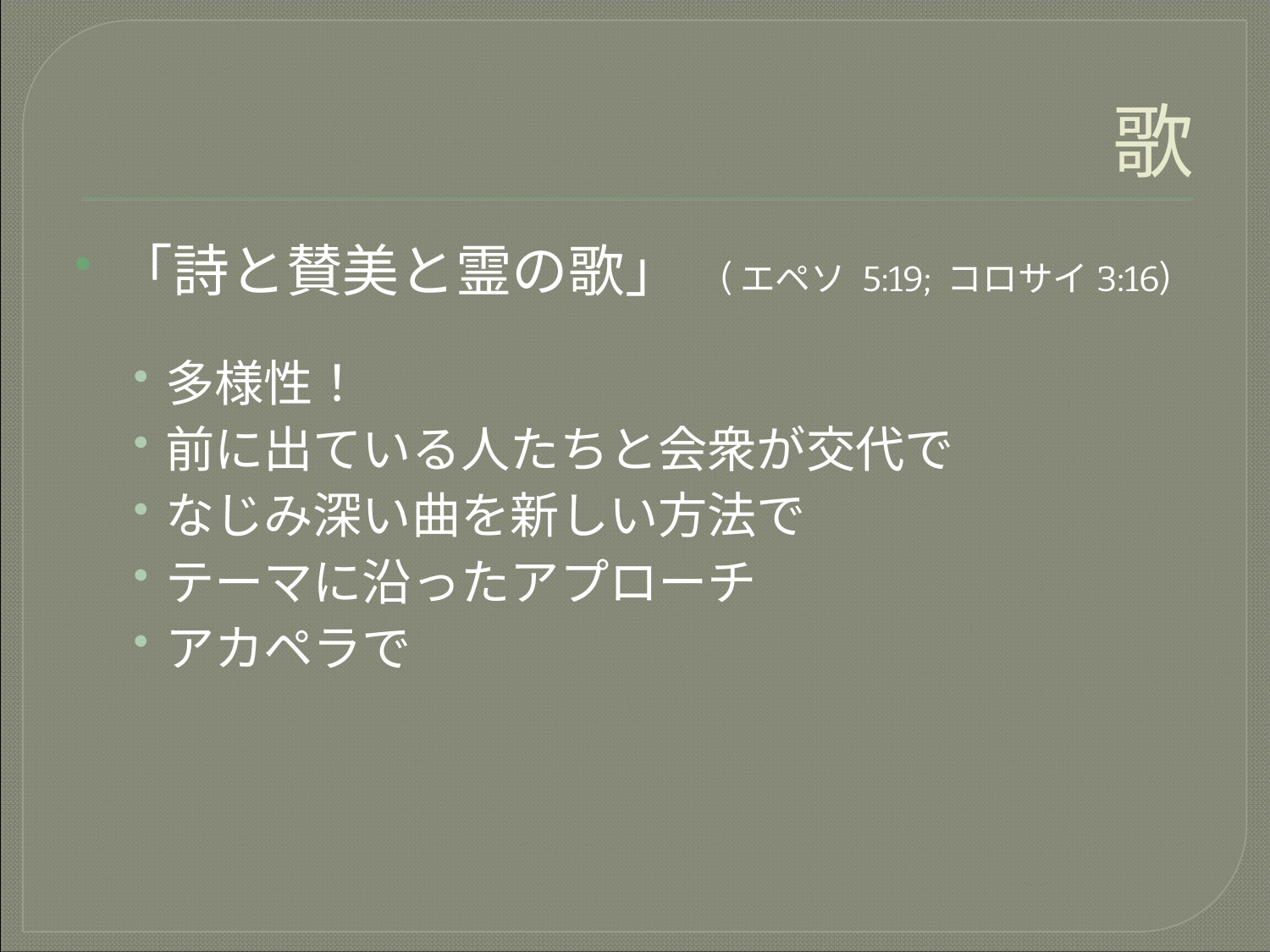

# 歌
「詩と賛美と霊の歌」  (エペソ 5:19; コロサイ3:16)

多様性！
前に出ている人たちと会衆が交代で
なじみ深い曲を新しい方法で
テーマに沿ったアプローチ
アカペラで